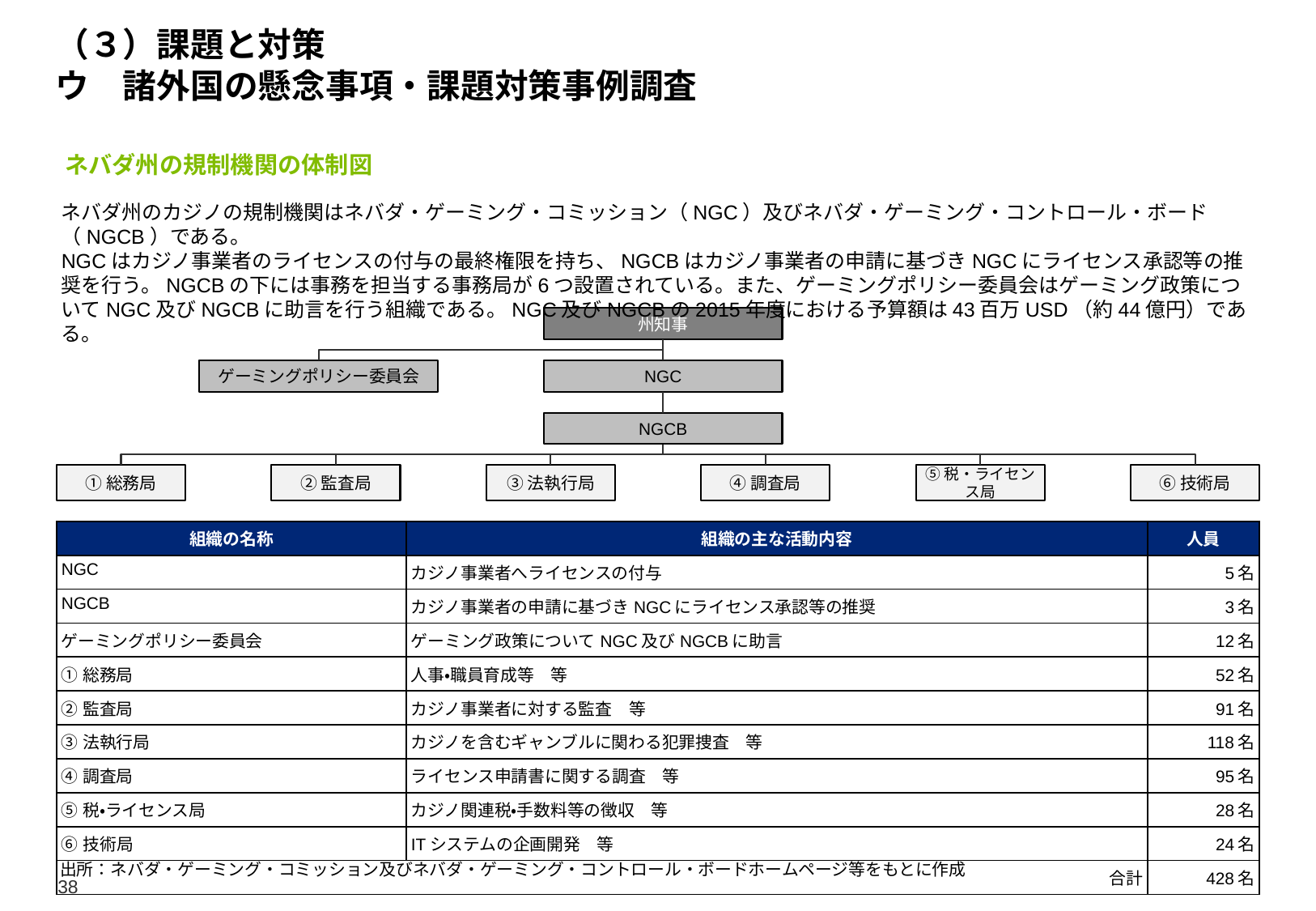

# （３）課題と対策 ウ　諸外国の懸念事項・課題対策事例調査
ネバダ州の規制機関の体制図
ネバダ州のカジノの規制機関はネバダ・ゲーミング・コミッション（NGC）及びネバダ・ゲーミング・コントロール・ボード（NGCB）である。
NGCはカジノ事業者のライセンスの付与の最終権限を持ち、NGCBはカジノ事業者の申請に基づきNGCにライセンス承認等の推奨を行う。NGCBの下には事務を担当する事務局が6つ設置されている。また、ゲーミングポリシー委員会はゲーミング政策についてNGC及びNGCBに助言を行う組織である。NGC及びNGCBの2015年度における予算額は43百万USD（約44億円）である。

州知事
ゲーミングポリシー委員会
NGC
NGCB
①総務局
②監査局
③法執行局
④調査局
⑤税・ライセンス局
⑥技術局
| 組織の名称 | 組織の主な活動内容 | 人員 |
| --- | --- | --- |
| NGC | カジノ事業者へライセンスの付与 | 5名 |
| NGCB | カジノ事業者の申請に基づきNGCにライセンス承認等の推奨 | 3名 |
| ゲーミングポリシー委員会 | ゲーミング政策についてNGC及びNGCBに助言 | 12名 |
| ①総務局 | 人事・職員育成等　等 | 52名 |
| ②監査局 | カジノ事業者に対する監査　等 | 91名 |
| ③法執行局 | カジノを含むギャンブルに関わる犯罪捜査　等 | 118名 |
| ④調査局 | ライセンス申請書に関する調査　等 | 95名 |
| ⑤税・ライセンス局 | カジノ関連税・手数料等の徴収　等 | 28名 |
| ⑥技術局 | ITシステムの企画開発　等 | 24名 |
| 合計 |  | 428名 |
出所：ネバダ・ゲーミング・コミッション及びネバダ・ゲーミング・コントロール・ボードホームページ等をもとに作成
38